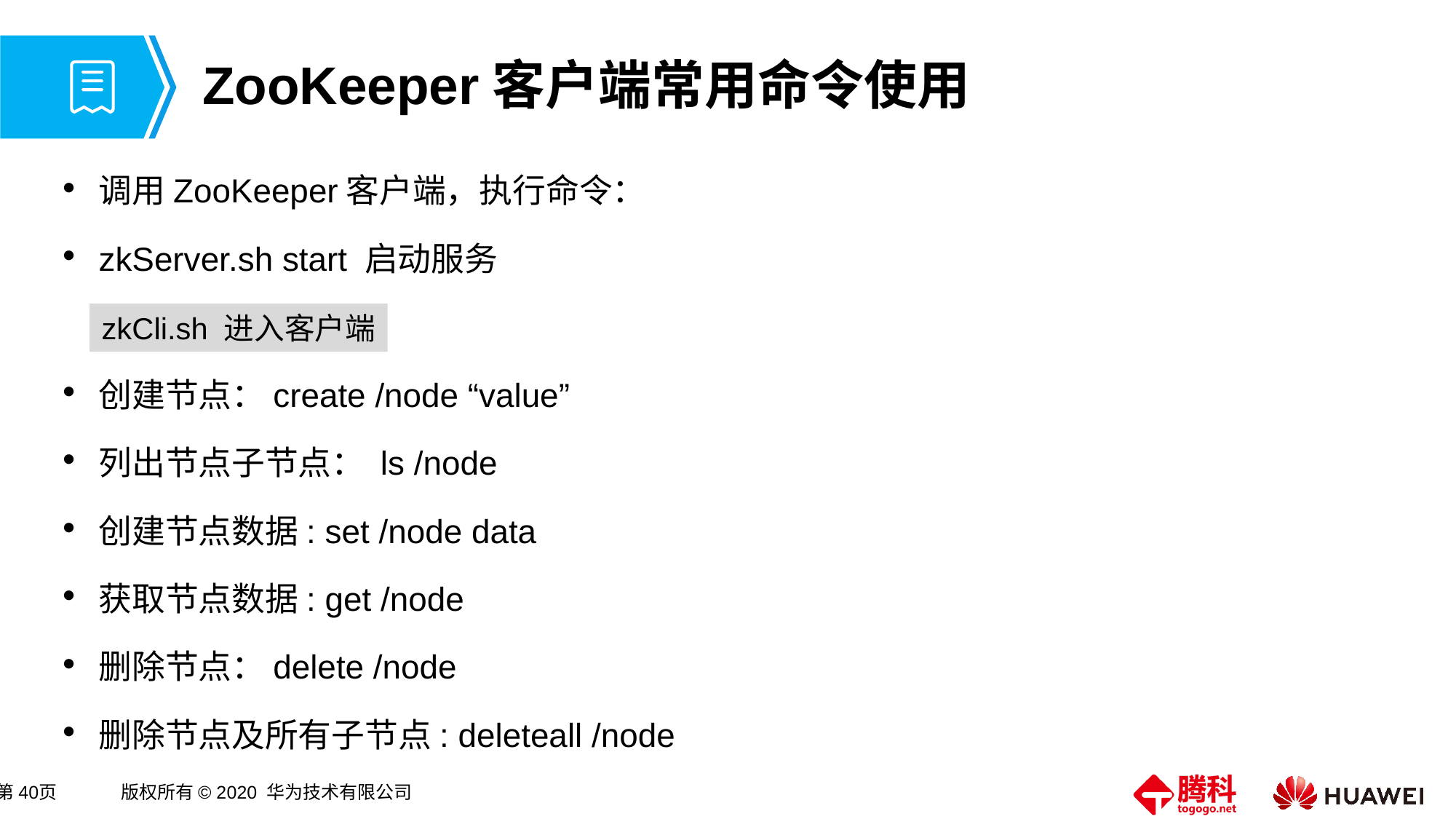

# ZooKeeper客户端常用命令使用
调用ZooKeeper客户端，执行命令：
zkServer.sh start 启动服务

创建节点：create /node “value”
列出节点子节点： ls /node
创建节点数据: set /node data
获取节点数据: get /node
删除节点：delete /node
删除节点及所有子节点: deleteall /node

zkCli.sh 进入客户端